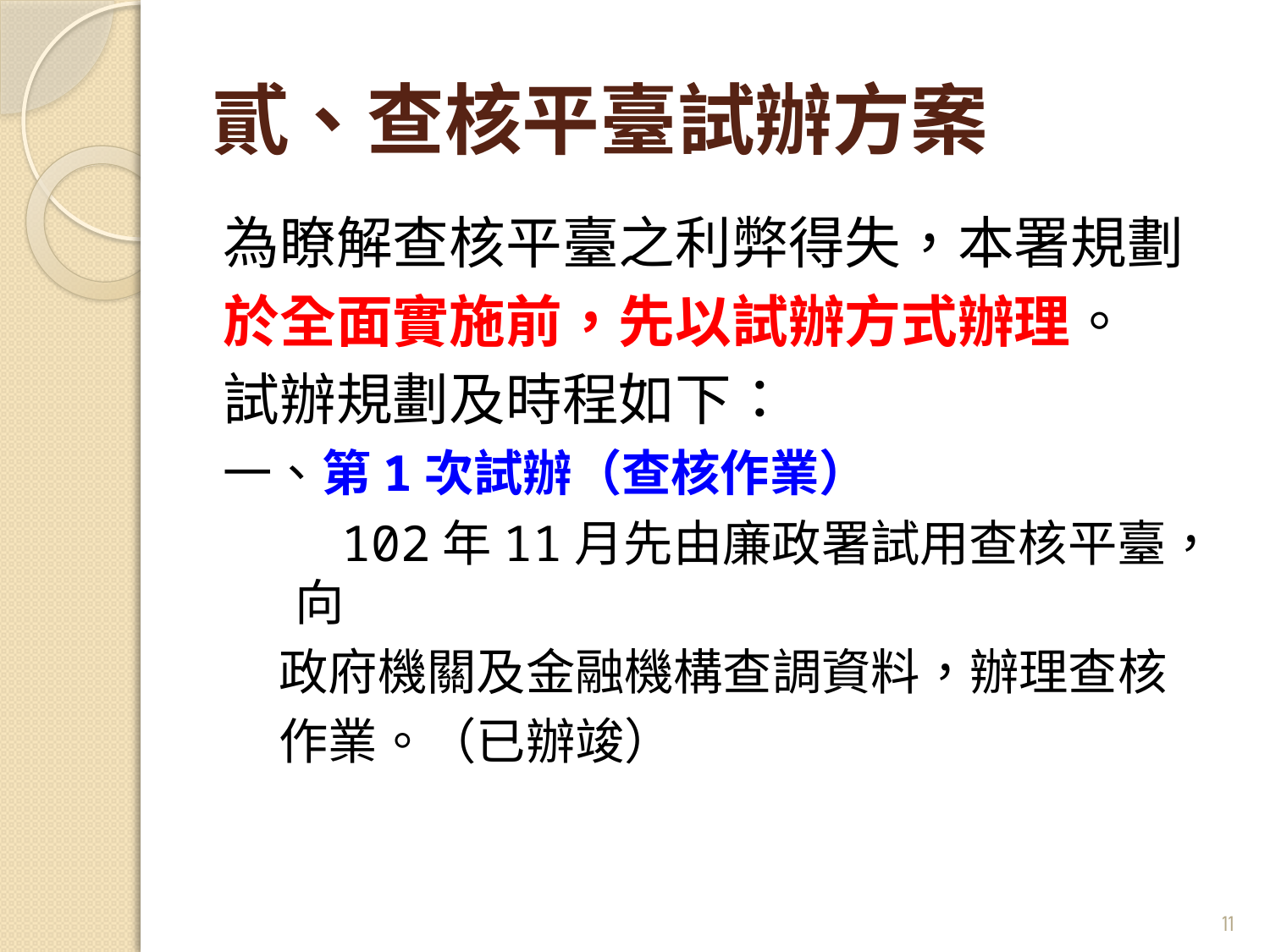

# 貳、查核平臺試辦方案
為瞭解查核平臺之利弊得失，本署規劃
於全面實施前，先以試辦方式辦理。
試辦規劃及時程如下：
一、第1次試辦（查核作業）
    102年11月先由廉政署試用查核平臺，向
    政府機關及金融機構查調資料，辦理查核
    作業。（已辦竣）

11